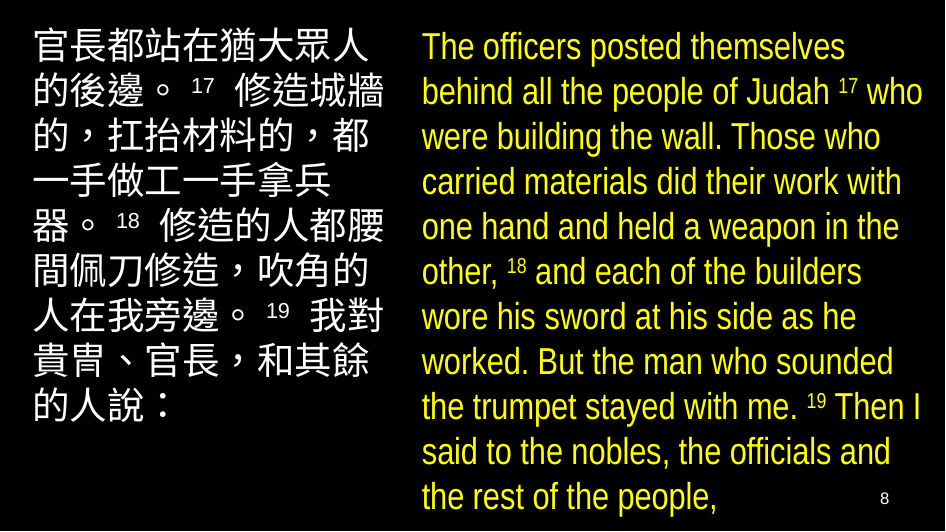

官長都站在猶大眾人的後邊。17 修造城牆的，扛抬材料的，都一手做工一手拿兵器。18 修造的人都腰間佩刀修造，吹角的人在我旁邊。19 我對貴冑、官長，和其餘的人說：
The officers posted themselves behind all the people of Judah 17 who were building the wall. Those who carried materials did their work with one hand and held a weapon in the other, 18 and each of the builders wore his sword at his side as he worked. But the man who sounded the trumpet stayed with me. 19 Then I said to the nobles, the officials and the rest of the people,
8